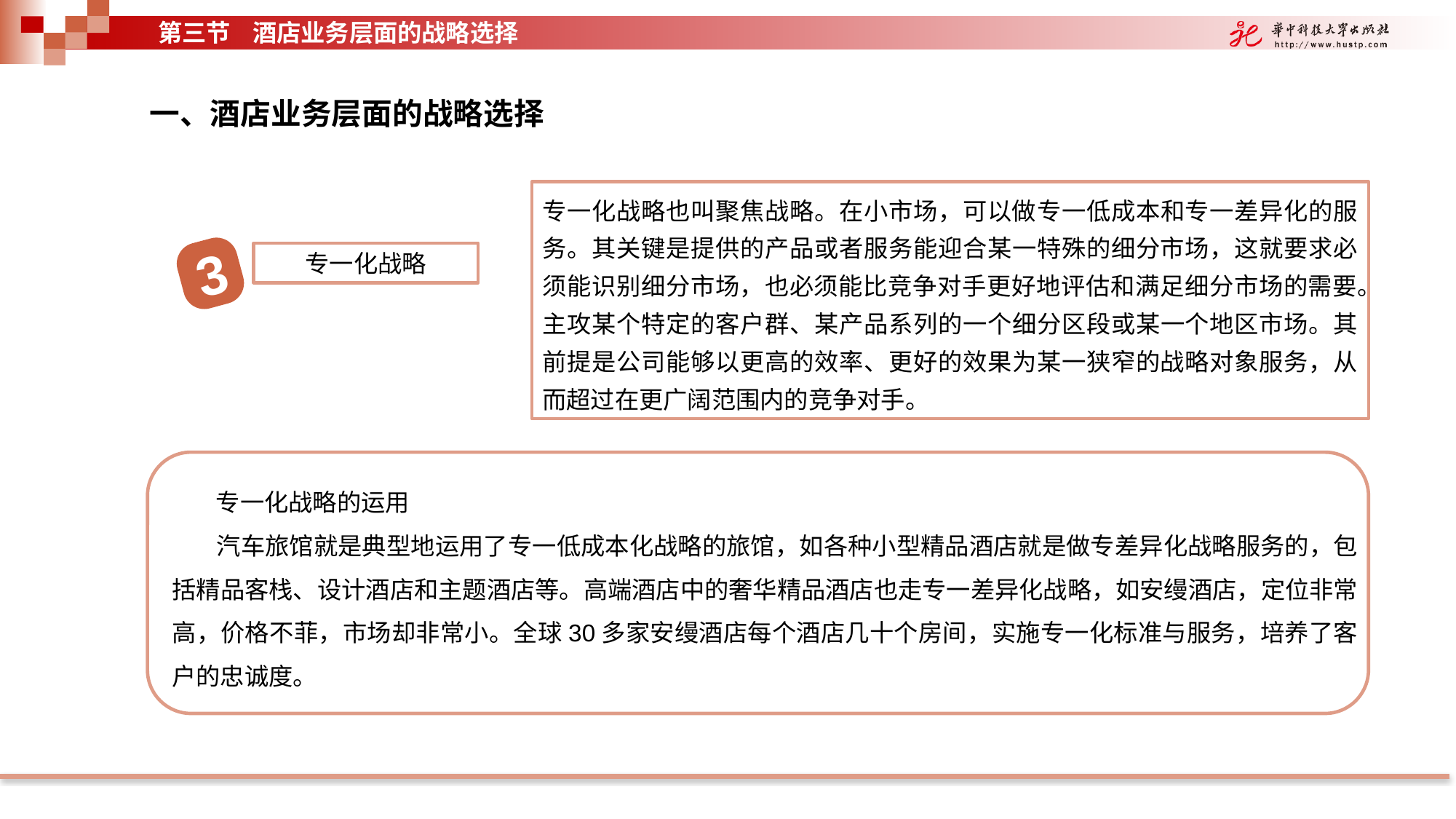

第三节    酒店业务层面的战略选择
一、酒店业务层面的战略选择
专一化战略也叫聚焦战略。在小市场，可以做专一低成本和专一差异化的服务。其关键是提供的产品或者服务能迎合某一特殊的细分市场，这就要求必须能识别细分市场，也必须能比竞争对手更好地评估和满足细分市场的需要。主攻某个特定的客户群、某产品系列的一个细分区段或某一个地区市场。其前提是公司能够以更高的效率、更好的效果为某一狭窄的战略对象服务，从而超过在更广阔范围内的竞争对手。
3
专一化战略

       专一化战略的运用
       汽车旅馆就是典型地运用了专一低成本化战略的旅馆，如各种小型精品酒店就是做专差异化战略服务的，包括精品客栈、设计酒店和主题酒店等。高端酒店中的奢华精品酒店也走专一差异化战略，如安缦酒店，定位非常高，价格不菲，市场却非常小。全球30多家安缦酒店每个酒店几十个房间，实施专一化标准与服务，培养了客户的忠诚度。